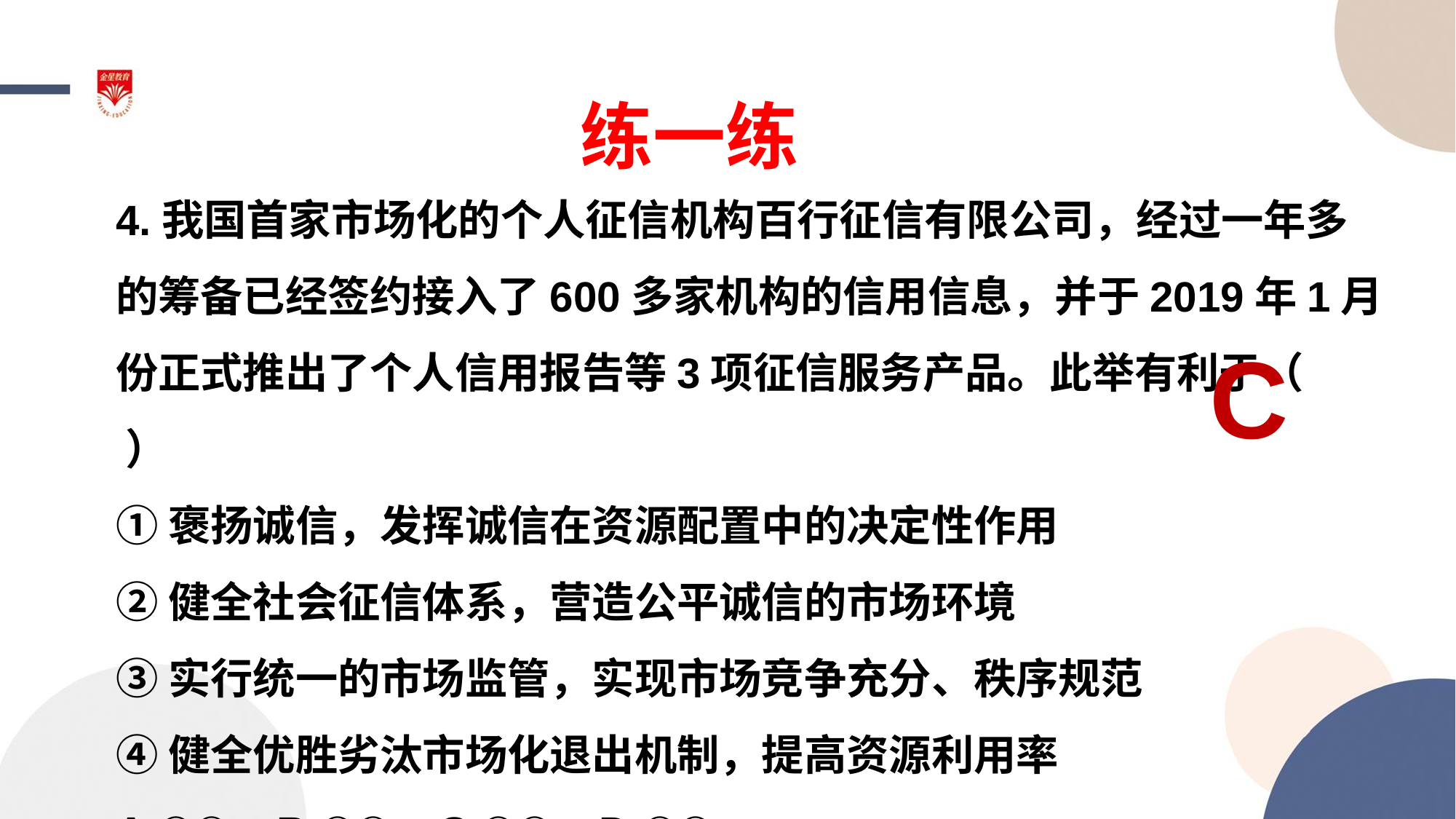

练一练
4.我国首家市场化的个人征信机构百行征信有限公司，经过一年多的筹备已经签约接入了600多家机构的信用信息，并于2019年1月份正式推出了个人信用报告等3项征信服务产品。此举有利于（       ）
①褒扬诚信，发挥诚信在资源配置中的决定性作用
②健全社会征信体系，营造公平诚信的市场环境
③实行统一的市场监管，实现市场竞争充分、秩序规范
④健全优胜劣汰市场化退出机制，提高资源利用率
A.①③    B.①④    C.②③    D.②④
C